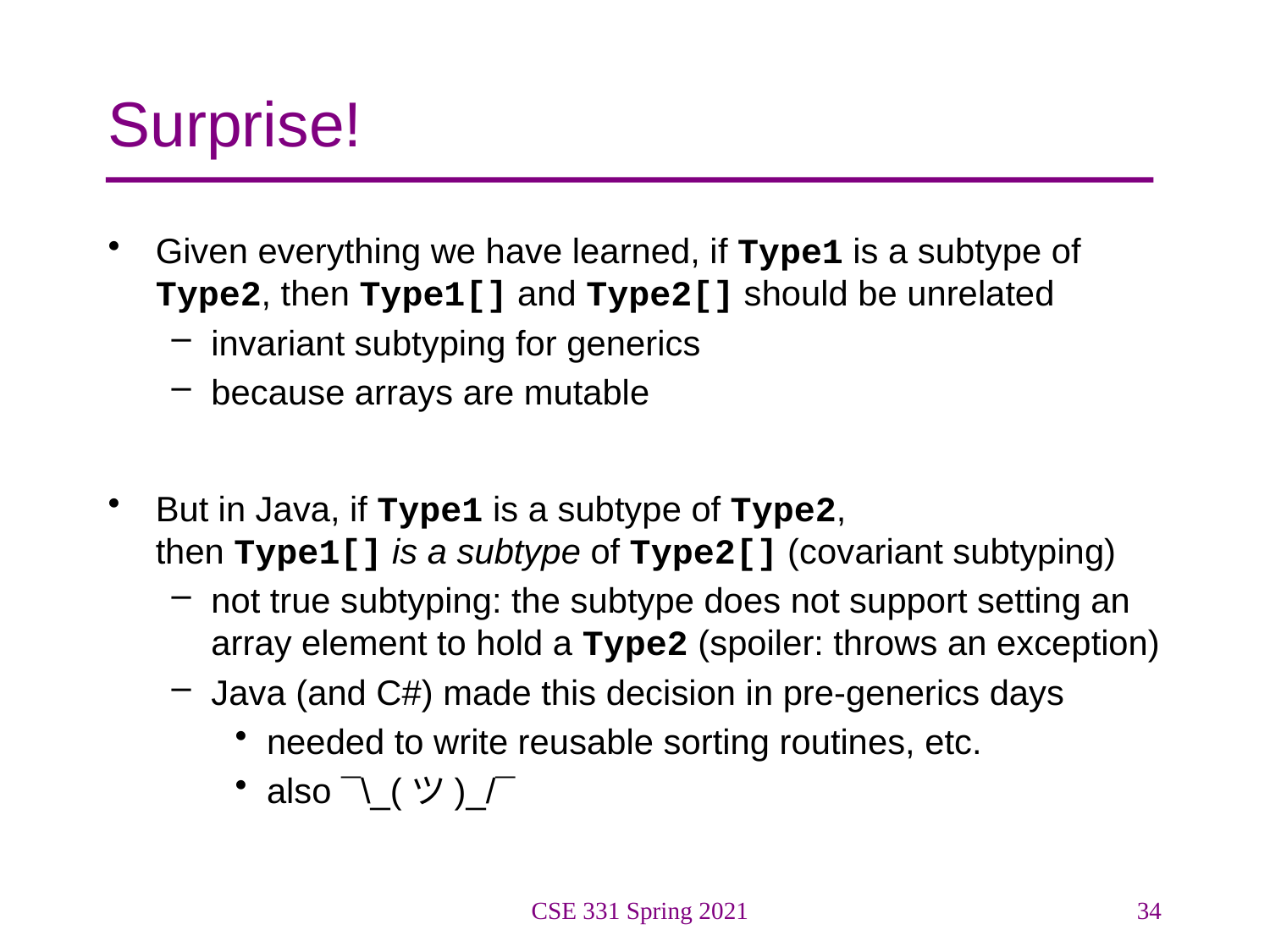

# Surprise!
Given everything we have learned, if Type1 is a subtype of Type2, then Type1[] and Type2[] should be unrelated
invariant subtyping for generics
because arrays are mutable

But in Java, if Type1 is a subtype of Type2,
then Type1[] is a subtype of Type2[] (covariant subtyping)
not true subtyping: the subtype does not support setting an array element to hold a Type2 (spoiler: throws an exception)
Java (and C#) made this decision in pre-generics days
needed to write reusable sorting routines, etc.
also ¯\_(ツ)_/¯
CSE 331 Spring 2021

34